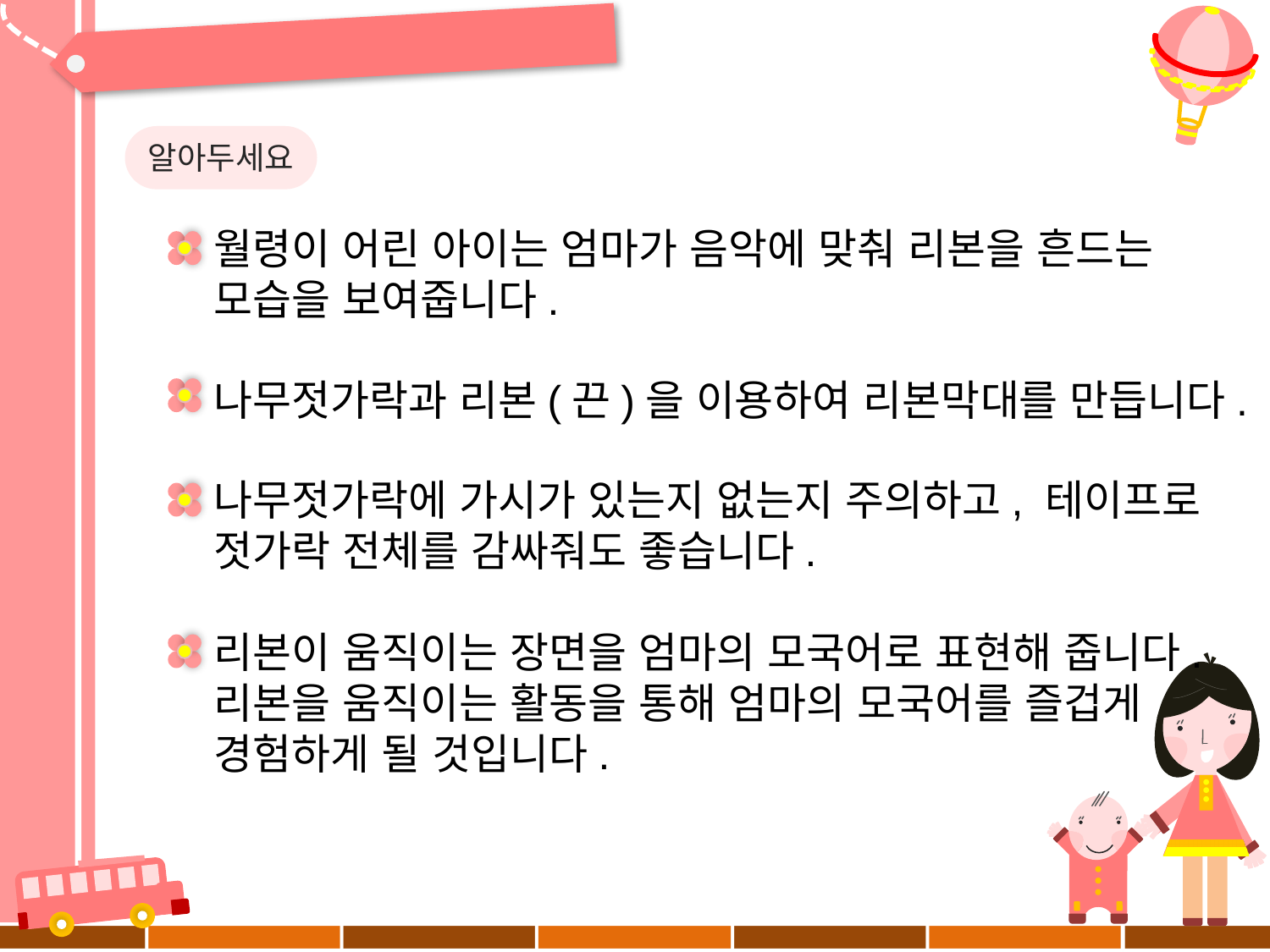

알아두세요
월령이 어린 아이는 엄마가 음악에 맞춰 리본을 흔드는
모습을 보여줍니다.

나무젓가락과 리본(끈)을 이용하여 리본막대를 만듭니다.

나무젓가락에 가시가 있는지 없는지 주의하고, 테이프로
젓가락 전체를 감싸줘도 좋습니다.

리본이 움직이는 장면을 엄마의 모국어로 표현해 줍니다.
리본을 움직이는 활동을 통해 엄마의 모국어를 즐겁게
경험하게 될 것입니다.